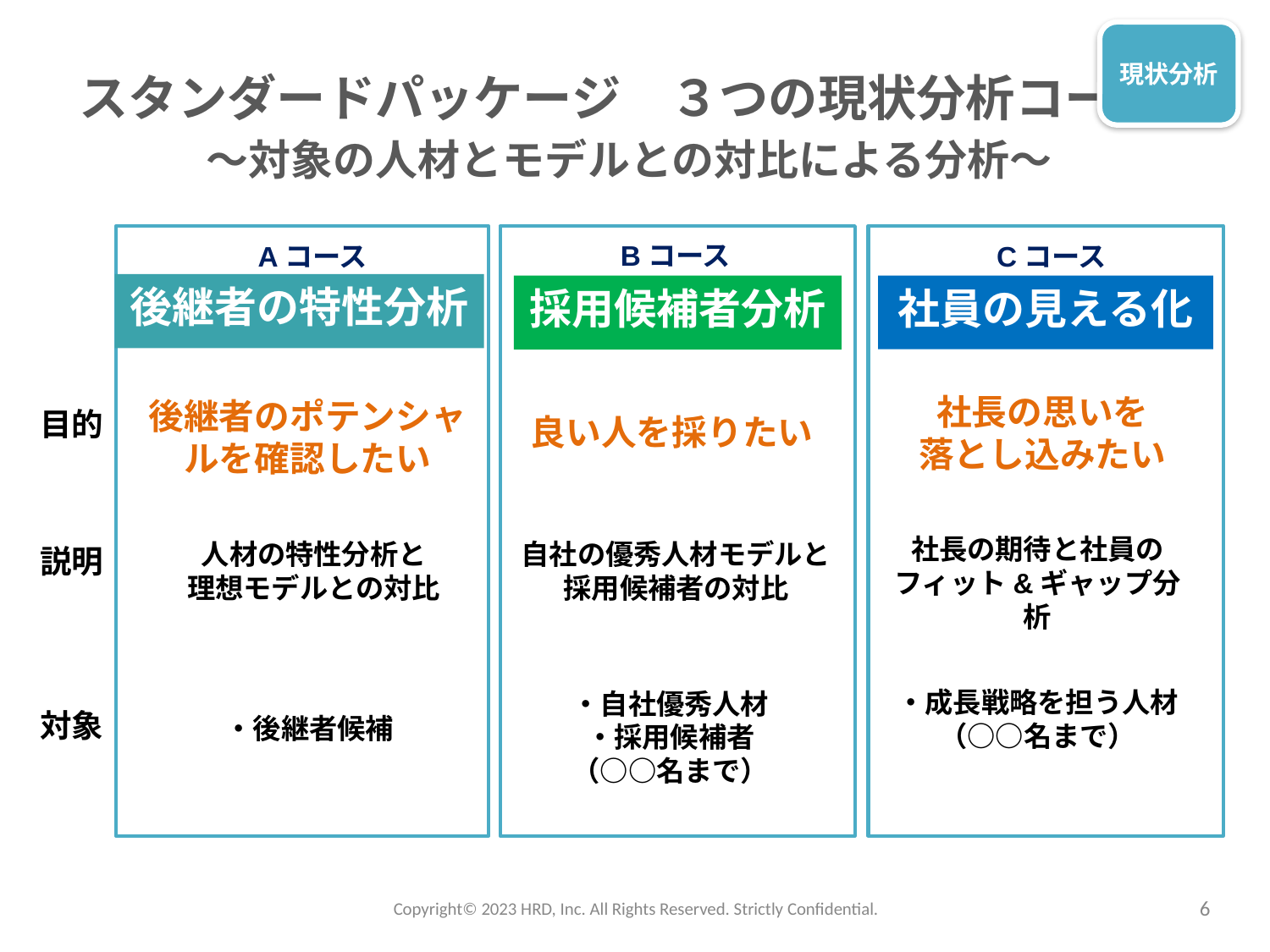

現状分析
スタンダードパッケージ　３つの現状分析コース
　　　～対象の人材とモデルとの対比による分析～

Bコース
Cコース
Aコース
後継者の特性分析
採用候補者分析
社員の見える化
社長の思いを
落とし込みたい
後継者のポテンシャルを確認したい
目的
説明
対象
良い人を採りたい
社長の期待と社員の
フィット&ギャップ分析
人材の特性分析と
理想モデルとの対比
自社の優秀人材モデルと
採用候補者の対比
・成長戦略を担う人材
（○○名まで）
・自社優秀人材
・採用候補者
（○○名まで）
・後継者候補
Copyright©️ 2023 HRD, Inc. All Rights Reserved. Strictly Confidential.
6